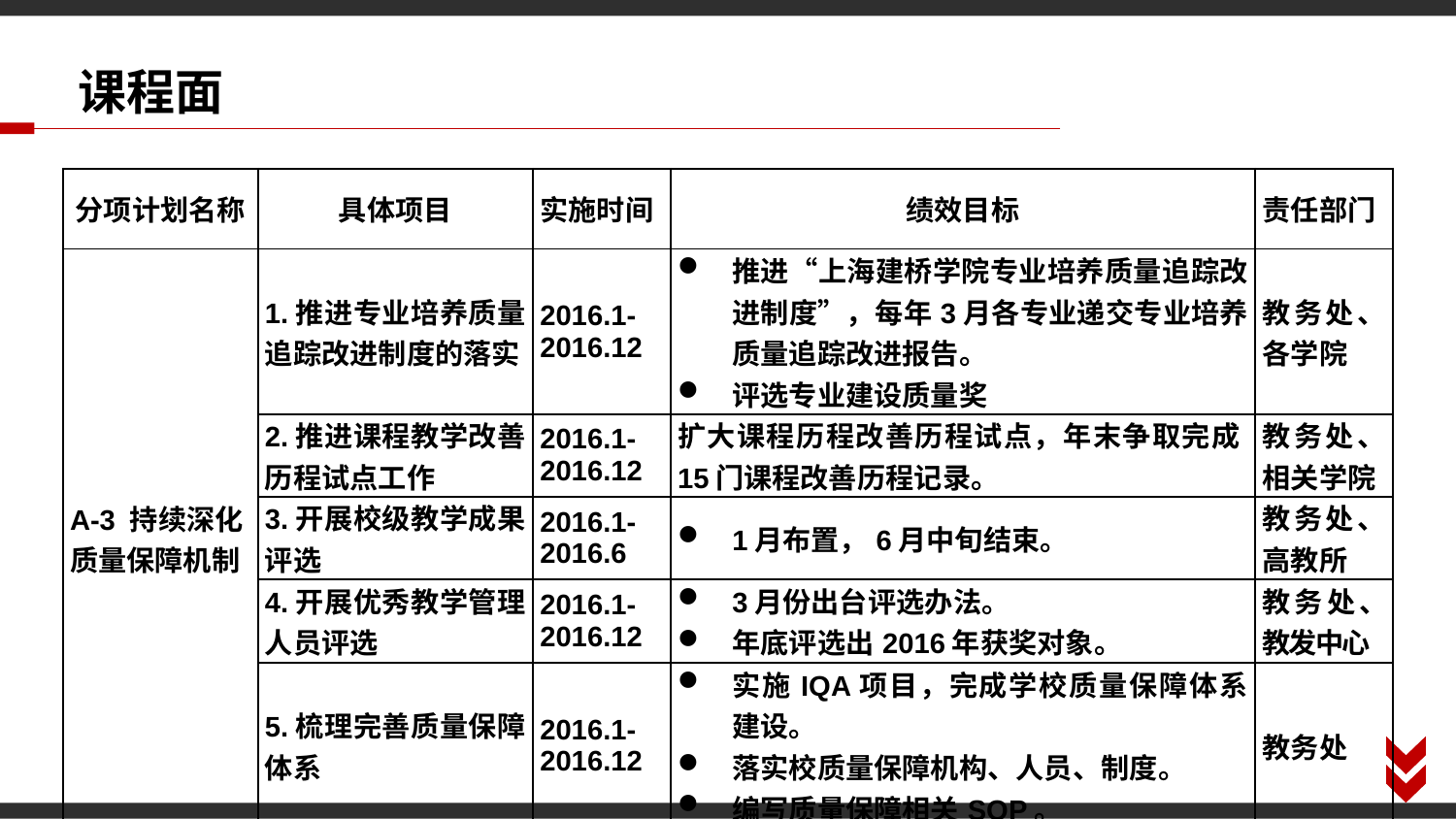

课程面

| 分项计划名称 | 具体项目 | 实施时间 | 绩效目标 | 责任部门 |
| --- | --- | --- | --- | --- |
| A-3 持续深化质量保障机制 | 1.推进专业培养质量追踪改进制度的落实 | 2016.1-2016.12 | 推进“上海建桥学院专业培养质量追踪改进制度”，每年3月各专业递交专业培养质量追踪改进报告。 评选专业建设质量奖 | 教务处、各学院 |
|  | 2.推进课程教学改善历程试点工作 | 2016.1-2016.12 | 扩大课程历程改善历程试点，年末争取完成15门课程改善历程记录。 | 教务处、相关学院 |
|  | 3.开展校级教学成果评选 | 2016.1-2016.6 | 1月布置，6月中旬结束。 | 教务处、高教所 |
|  | 4.开展优秀教学管理人员评选 | 2016.1-2016.12 | 3月份出台评选办法。 年底评选出2016年获奖对象。 | 教务处、教发中心 |
|  | 5.梳理完善质量保障体系 | 2016.1-2016.12 | 实施IQA项目，完成学校质量保障体系建设。 落实校质量保障机构、人员、制度。 编写质量保障相关SOP。 | 教务处 |